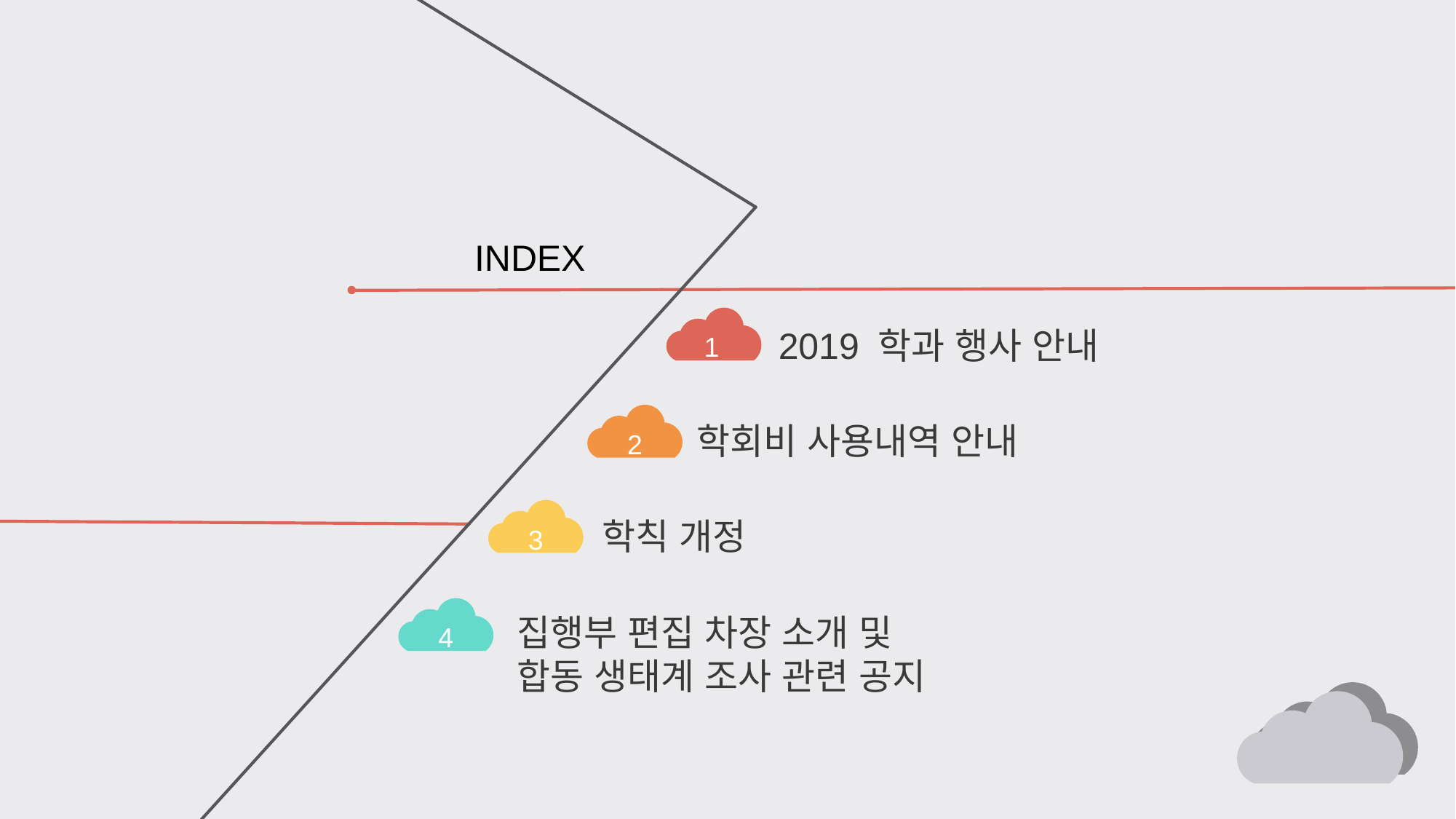

INDEX

1
2019 학과 행사 안내

2
학회비 사용내역 안내

3
학칙 개정

4
집행부 편집 차장 소개 및
합동 생태계 조사 관련 공지